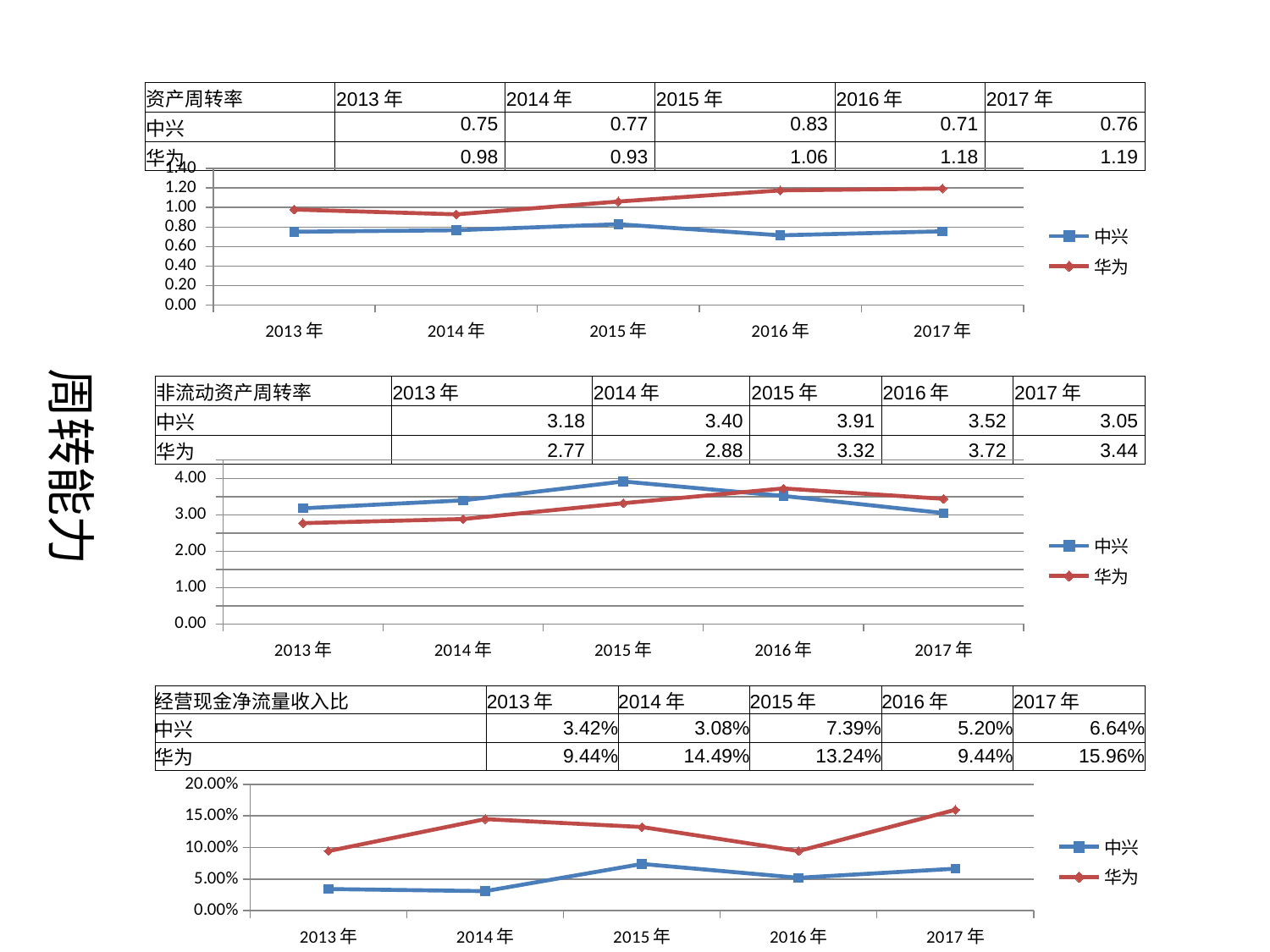

| 资产周转率 | 2013年 | 2014年 | 2015年 | 2016年 | 2017年 |
| --- | --- | --- | --- | --- | --- |
| 中兴 | 0.75 | 0.77 | 0.83 | 0.71 | 0.76 |
| 华为 | 0.98 | 0.93 | 1.06 | 1.18 | 1.19 |

### Chart

| Category | 中兴 | 华为 |
|---|---|---|
| 2013年 | 0.7517396295466997 | 0.979245445346203 |
| 2014年 | 0.7670469491667574 | 0.9303489974917116 |
| 2015年 | 0.8287133716931969 | 1.0614098964141274 |
| 2016年 | 0.7147171110380468 | 1.175685362258078 |
| 2017年 | 0.7558599525576909 | 1.1947567915285275 |
周转能力
| 非流动资产周转率 | 2013年 | 2014年 | 2015年 | 2016年 | 2017年 |
| --- | --- | --- | --- | --- | --- |
| 中兴 | 3.18 | 3.40 | 3.91 | 3.52 | 3.05 |
| 华为 | 2.77 | 2.88 | 3.32 | 3.72 | 3.44 |

### Chart

| Category | 中兴 | 华为 |
|---|---|---|
| 2013年 | 3.1778761830117683 | 2.7707903461386882 |
| 2014年 | 3.3962370765655434 | 2.8824023603540527 |
| 2015年 | 3.913300455320853 | 3.317479780631399 |
| 2016年 | 3.5164024266339196 | 3.7219926783841077 |
| 2017年 | 3.0453490417704487 | 3.437164039723032 |
| 经营现金净流量收入比 | 2013年 | 2014年 | 2015年 | 2016年 | 2017年 |
| --- | --- | --- | --- | --- | --- |
| 中兴 | 3.42% | 3.08% | 7.39% | 5.20% | 6.64% |
| 华为 | 9.44% | 14.49% | 13.24% | 9.44% | 15.96% |

### Chart

| Category | 中兴 | 华为 |
|---|---|---|
| 2013年 | 0.03422106288398009 | 0.09435833071854414 |
| 2014年 | 0.03084074724496459 | 0.14488353452673008 |
| 2015年 | 0.07390889195537334 | 0.13240204653564863 |
| 2016年 | 0.05196128281337638 | 0.09436436632194099 |
| 2017年 | 0.0663507410398171 | 0.1595968331121683 |